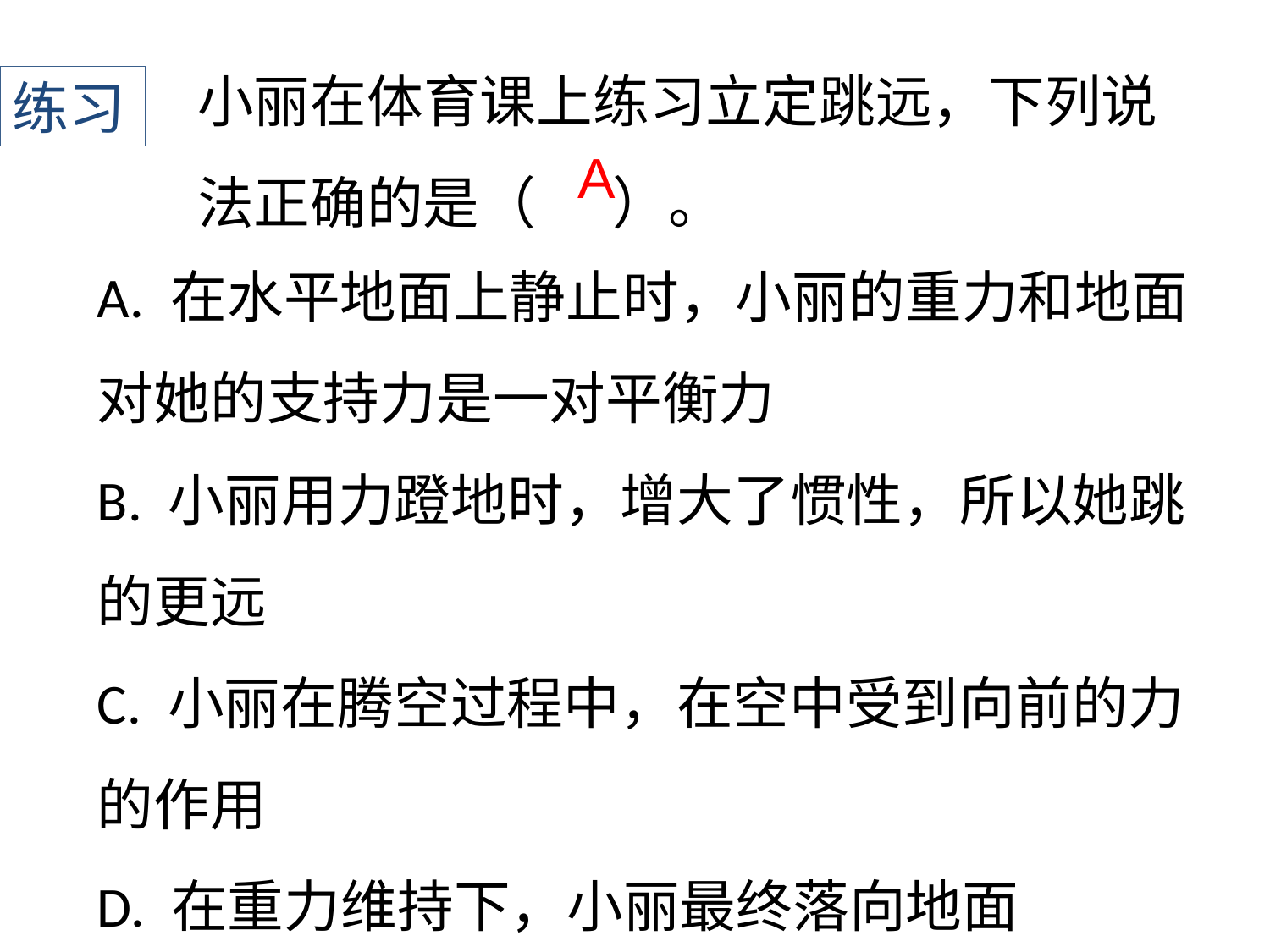

小丽在体育课上练习立定跳远，下列说法正确的是（      ）。
练习
A
A. 在水平地面上静止时，小丽的重力和地面对她的支持力是一对平衡力
B. 小丽用力蹬地时，增大了惯性，所以她跳的更远
C. 小丽在腾空过程中，在空中受到向前的力的作用
D. 在重力维持下，小丽最终落向地面